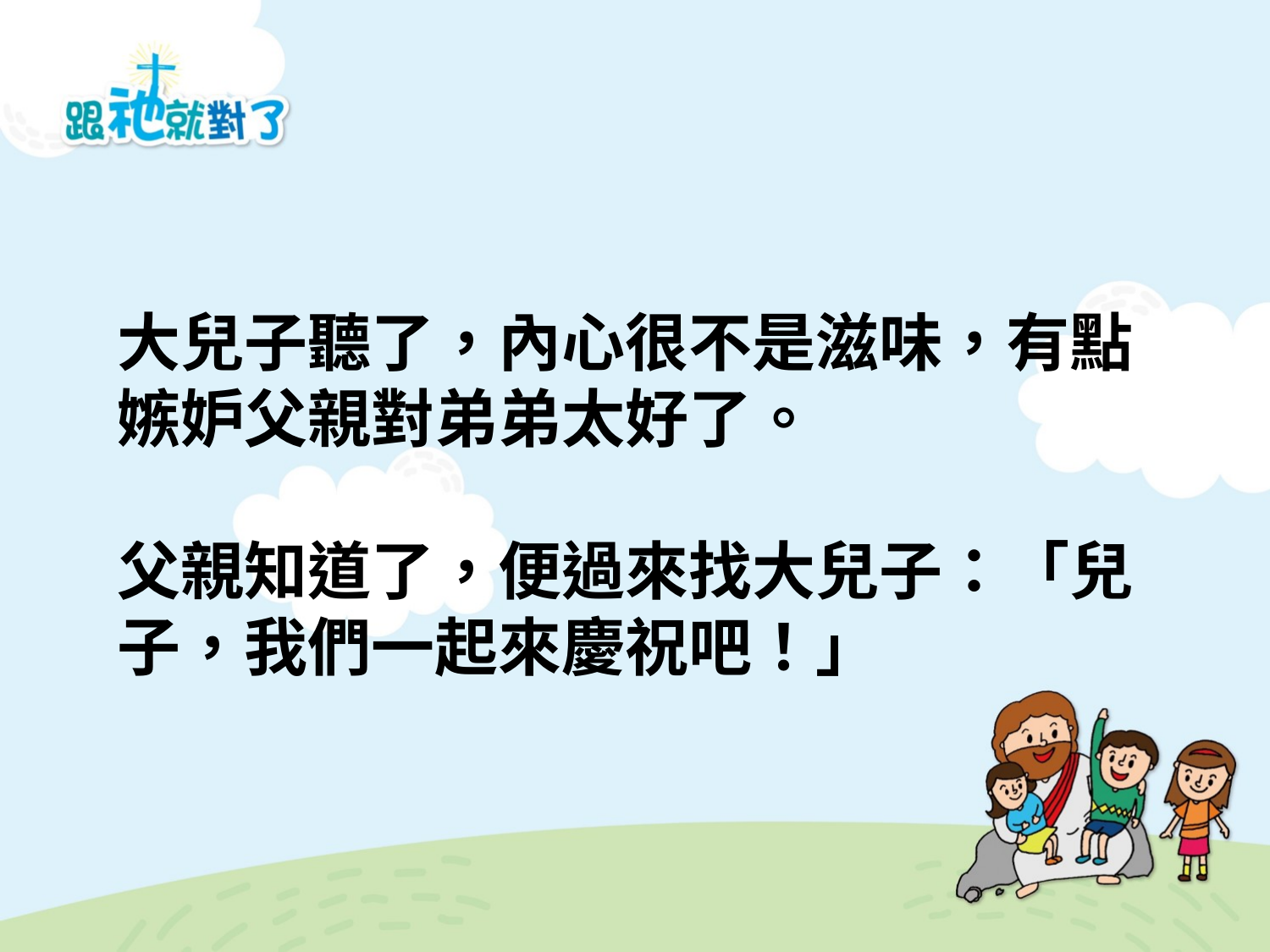

大兒子聽了，內心很不是滋味，有點嫉妒父親對弟弟太好了。

父親知道了，便過來找大兒子：「兒子，我們一起來慶祝吧！」